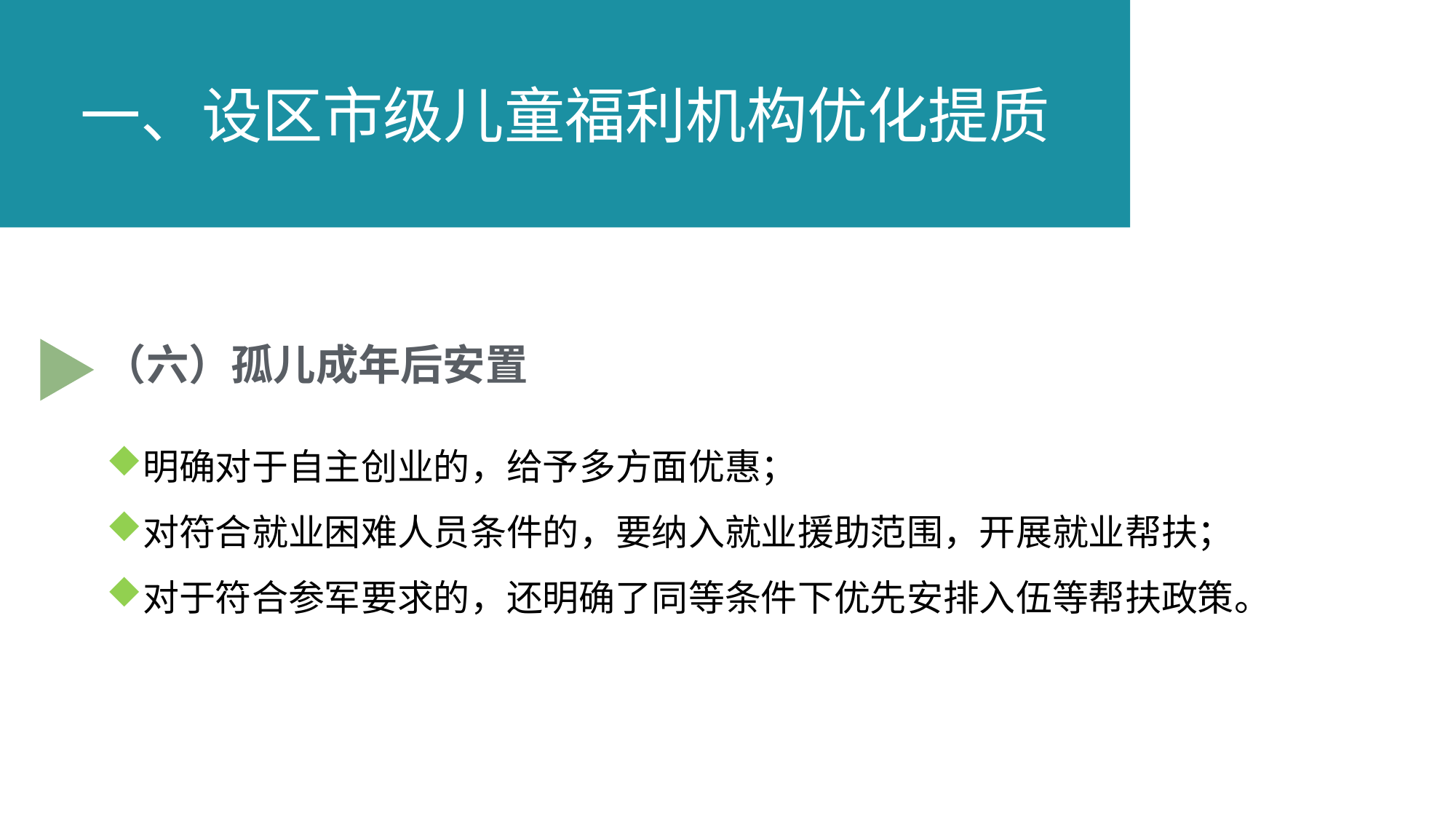

一、设区市级儿童福利机构优化提质
目录
（六）孤儿成年后安置

明确对于自主创业的，给予多方面优惠；
对符合就业困难人员条件的，要纳入就业援助范围，开展就业帮扶；
对于符合参军要求的，还明确了同等条件下优先安排入伍等帮扶政策。